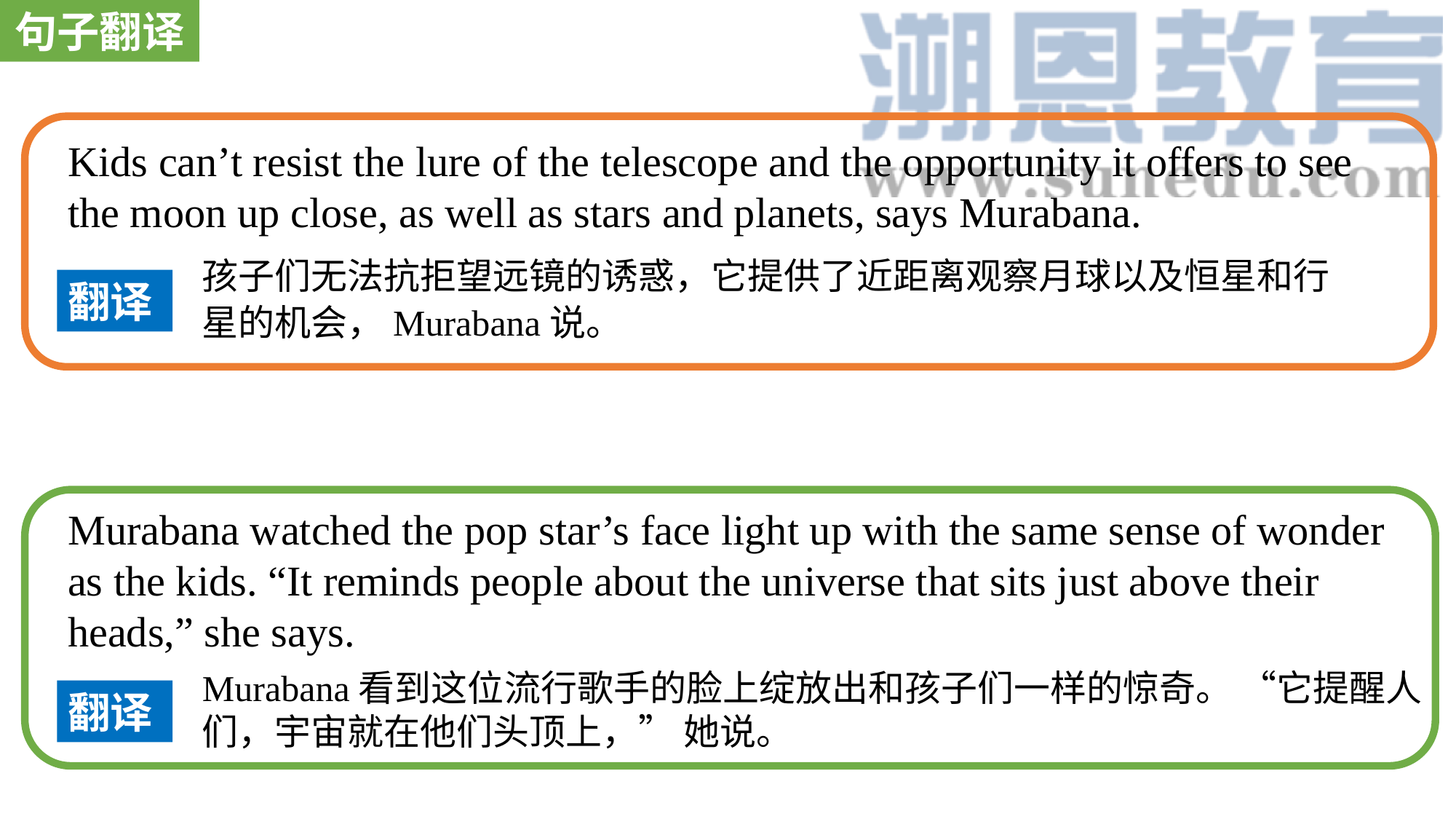

句子翻译

Kids can’t resist the lure of the telescope and the opportunity it offers to see the moon up close, as well as stars and planets, says Murabana.
孩子们无法抗拒望远镜的诱惑，它提供了近距离观察月球以及恒星和行星的机会，Murabana说。
翻译

Murabana watched the pop star’s face light up with the same sense of wonder as the kids. “It reminds people about the universe that sits just above their heads,” she says.
Murabana看到这位流行歌手的脸上绽放出和孩子们一样的惊奇。 “它提醒人们，宇宙就在他们头顶上，” 她说。
翻译